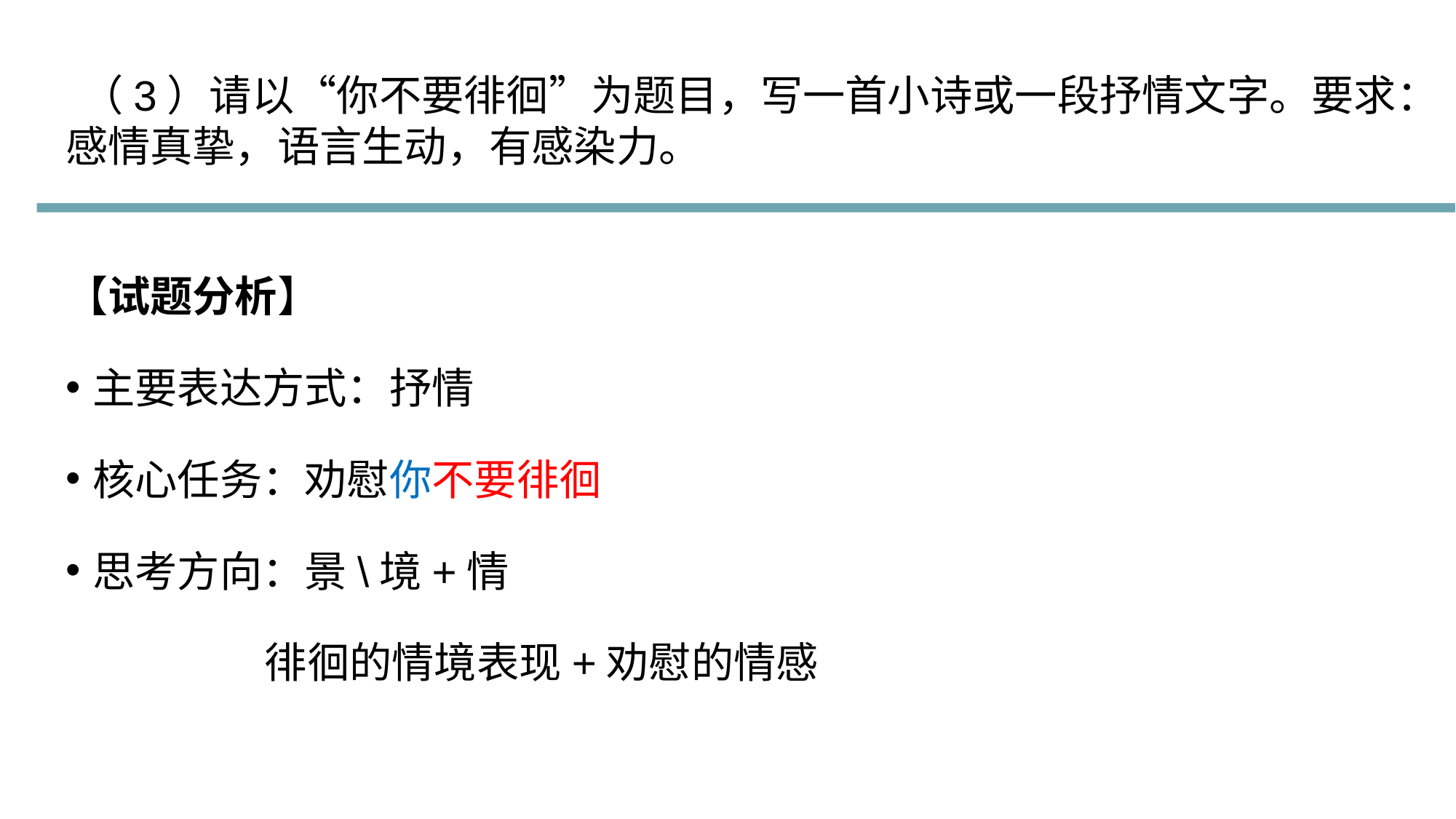

（3）请以“你不要徘徊”为题目，写一首小诗或一段抒情文字。要求：感情真挚，语言生动，有感染力。

【试题分析】
主要表达方式：抒情
核心任务：劝慰你不要徘徊
思考方向：景\境+情
                    徘徊的情境表现+劝慰的情感